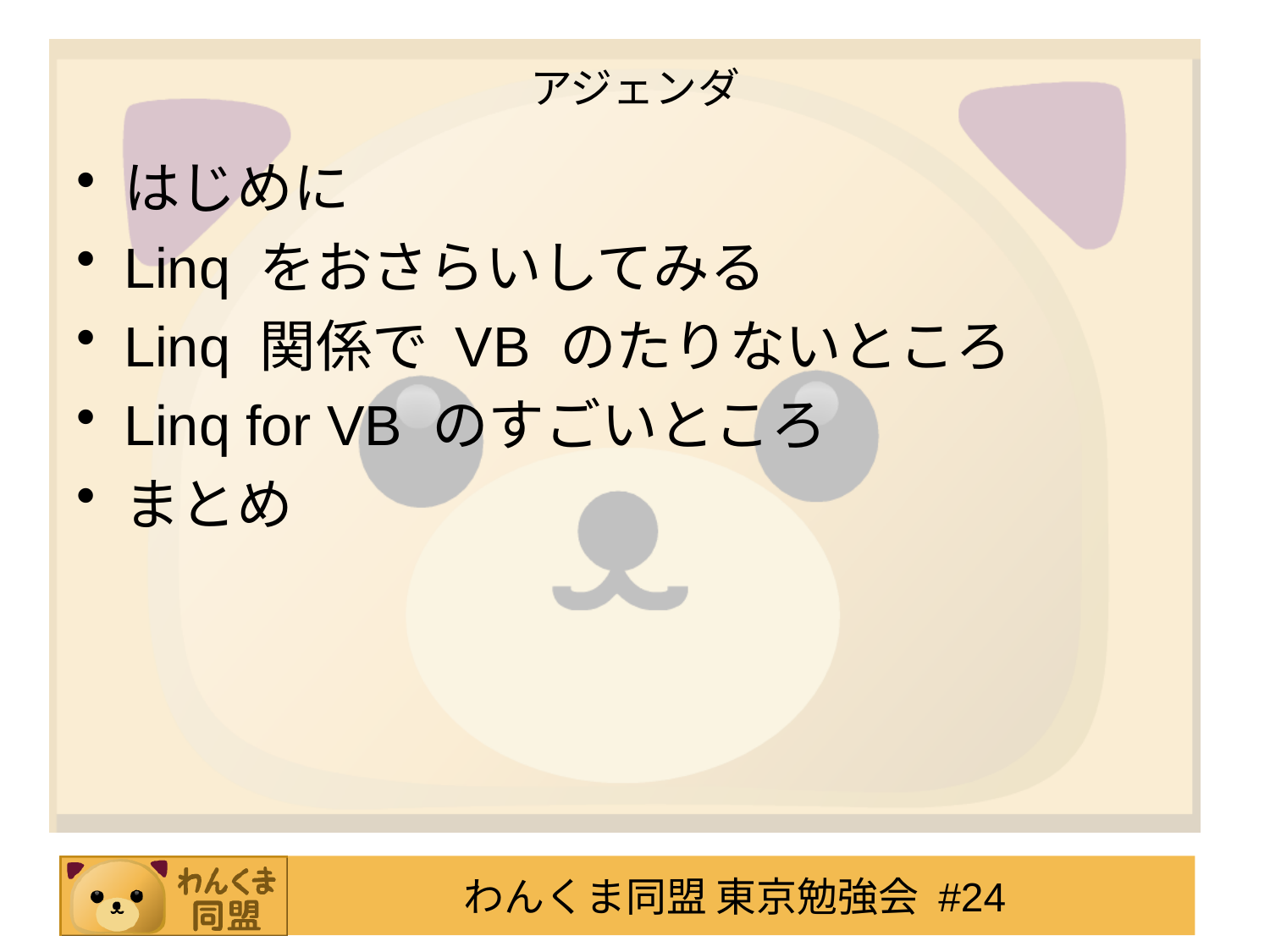

# アジェンダ
はじめに
Linq をおさらいしてみる
Linq 関係で VB のたりないところ
Linq for VB のすごいところ
まとめ